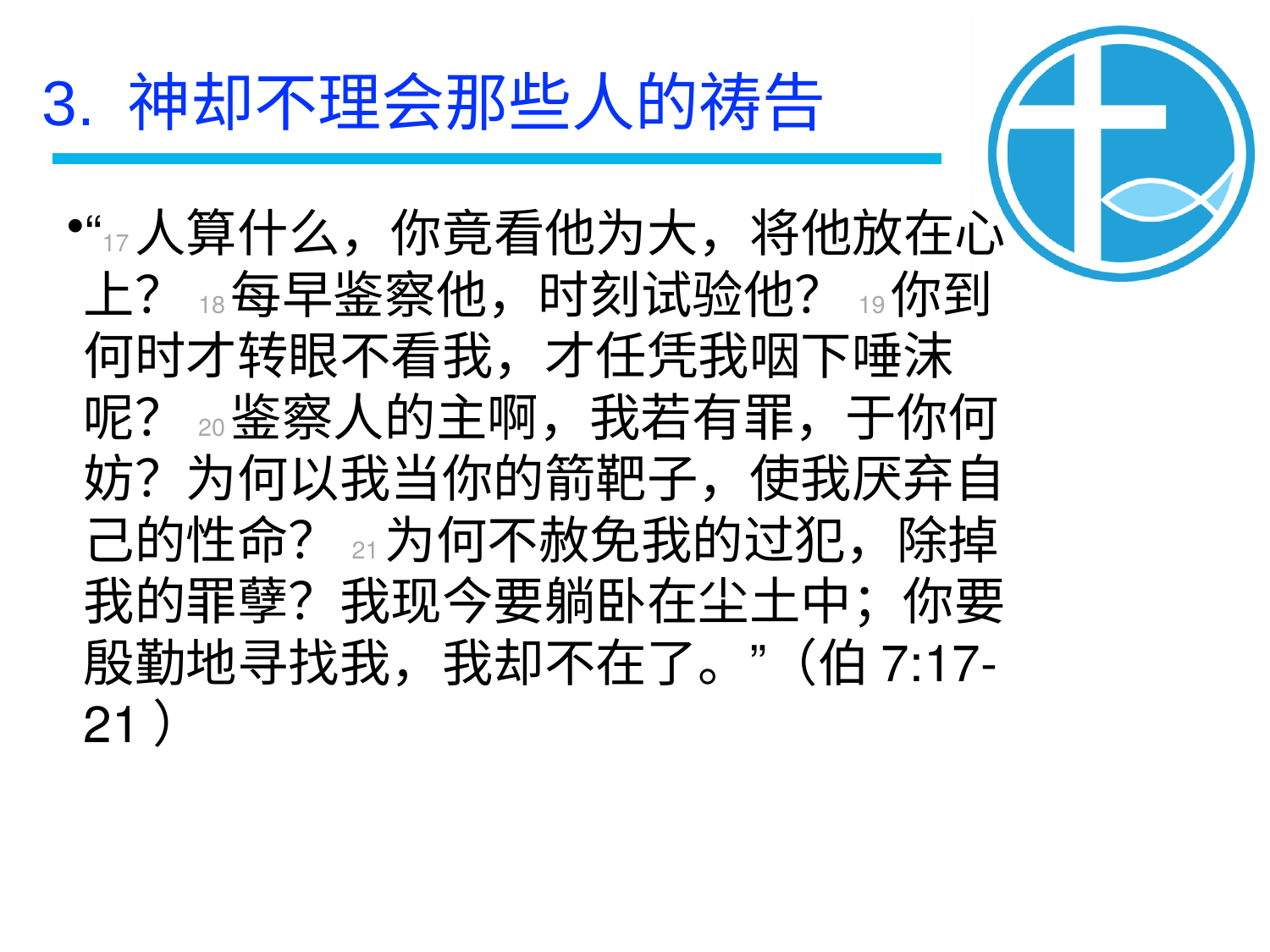

3. 神却不理会那些人的祷告
“17人算什么，你竟看他为大，将他放在心上？18每早鉴察他，时刻试验他？19你到何时才转眼不看我，才任凭我咽下唾沫呢？20鉴察人的主啊，我若有罪，于你何妨？为何以我当你的箭靶子，使我厌弃自己的性命？21为何不赦免我的过犯，除掉我的罪孽？我现今要躺卧在尘土中；你要殷勤地寻找我，我却不在了。”（伯7:17-21）